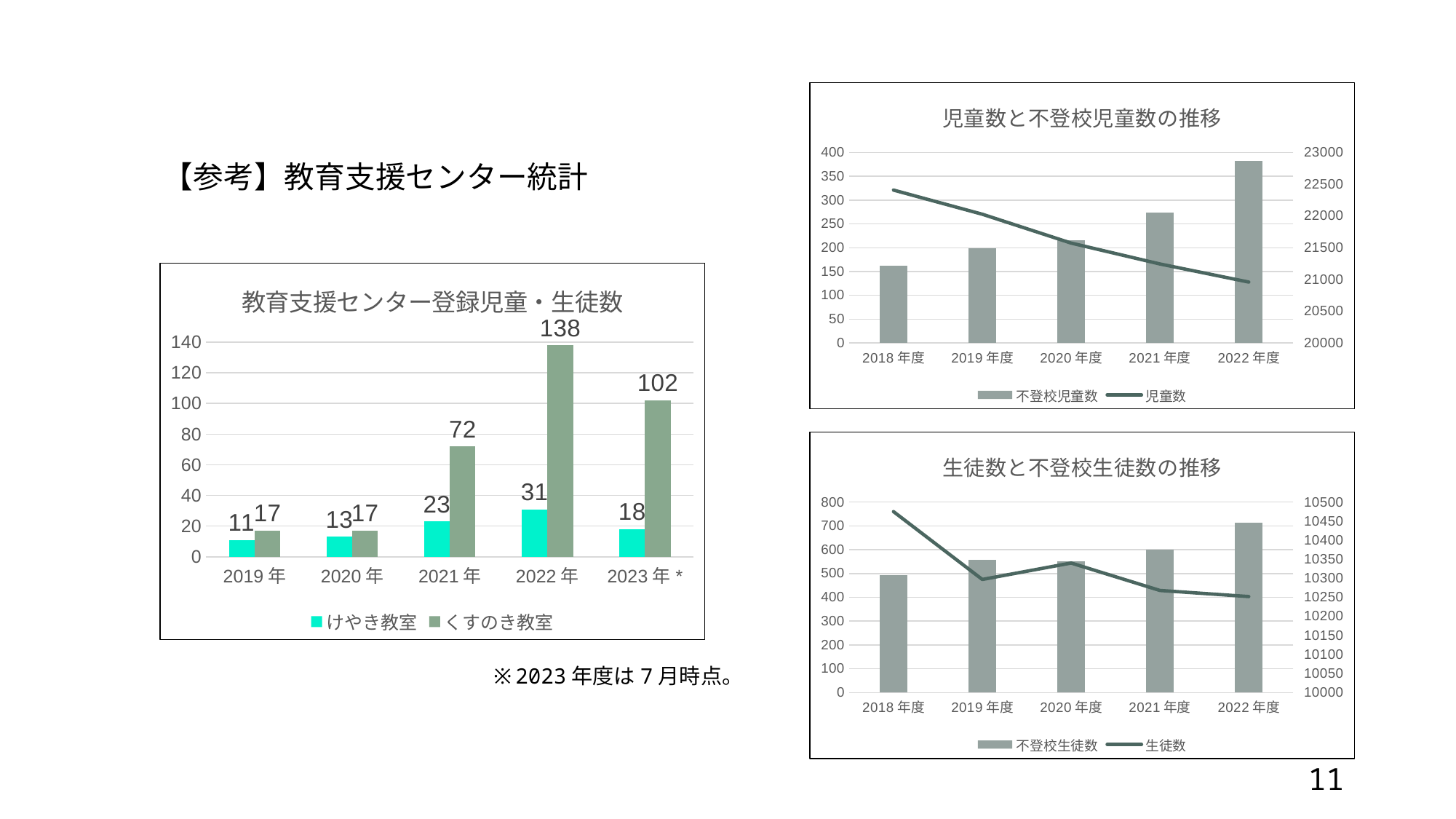

### Chart: 児童数と不登校児童数の推移

| Category | 不登校児童数 | 児童数 |
|---|---|---|
| 2018年度 | 162.0 | 22408.0 |
| 2019年度 | 199.0 | 22027.0 |
| 2020年度 | 216.0 | 21573.0 |
| 2021年度 | 274.0 | 21244.0 |
| 2022年度 | 382.0 | 20959.0 |
【参考】教育支援センター統計

### Chart: 教育支援センター登録児童・生徒数

| Category | けやき教室 | くすのき教室 |
|---|---|---|
| 2019年 | 11.0 | 17.0 |
| 2020年 | 13.0 | 17.0 |
| 2021年 | 23.0 | 72.0 |
| 2022年 | 31.0 | 138.0 |
| 2023年* | 18.0 | 102.0 |

### Chart: 生徒数と不登校生徒数の推移

| Category | 不登校生徒数 | 生徒数 |
|---|---|---|
| 2018年度 | 494.0 | 10475.0 |
| 2019年度 | 557.0 | 10297.0 |
| 2020年度 | 551.0 | 10340.0 |
| 2021年度 | 601.0 | 10268.0 |
| 2022年度 | 713.0 | 10252.0 |
※2023年度は7月時点。
11